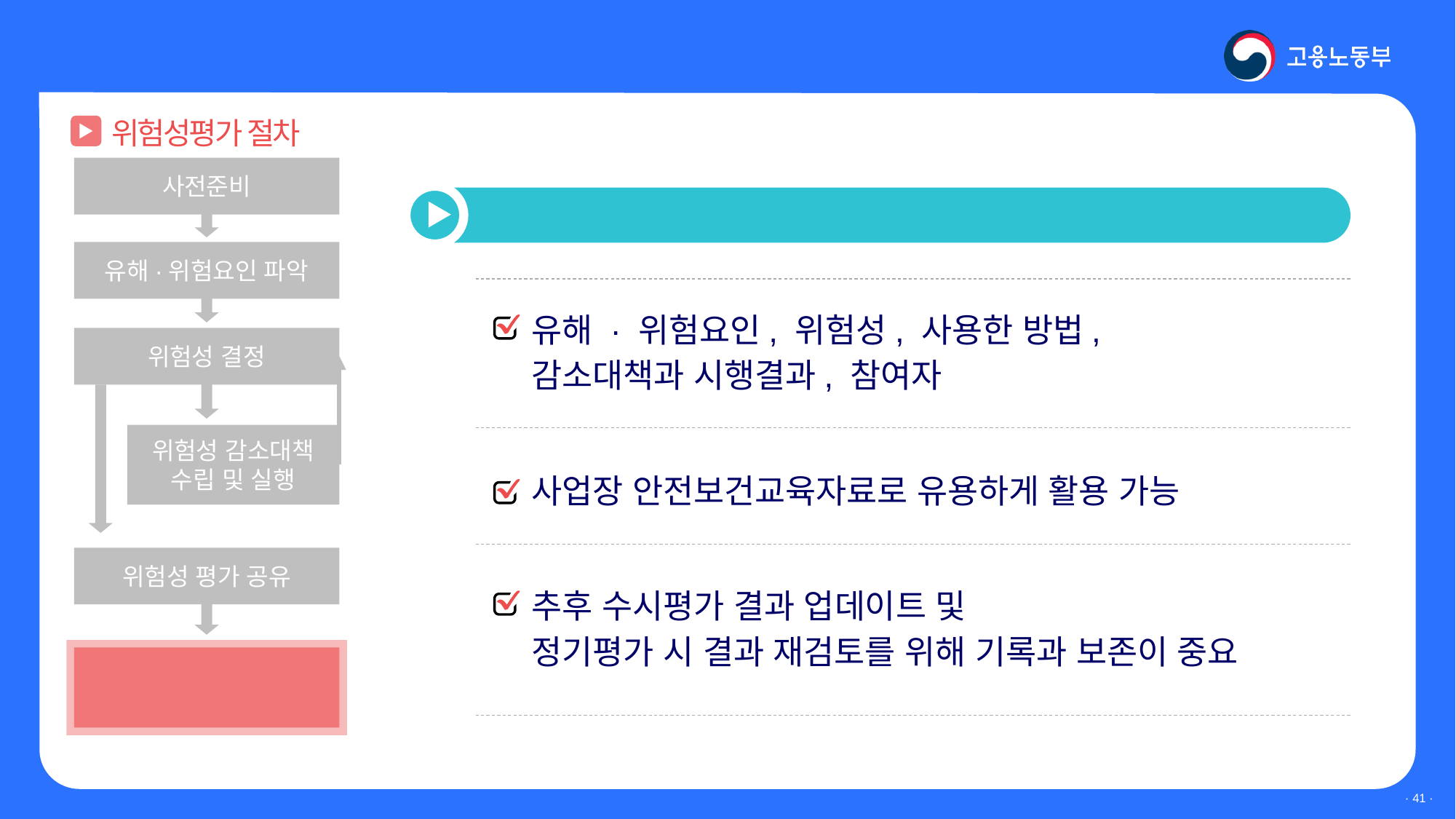

Ⅲ. 위험성평가 실시는 어떻게?
위험성평가 절차

사전준비

유해·위험요인 파악

위험성 결정

위험성 감소대책
수립 및 실행
위험성 평가 공유

기록 및 보존

      위험성평가에는 ‘종료’ 개념이 없다

유해 · 위험요인, 위험성, 사용한 방법,
감소대책과 시행결과, 참여자

사업장 안전보건교육자료로 유용하게 활용 가능

추후 수시평가 결과 업데이트 및
정기평가 시 결과 재검토를 위해 기록과 보존이 중요

· 41 ·